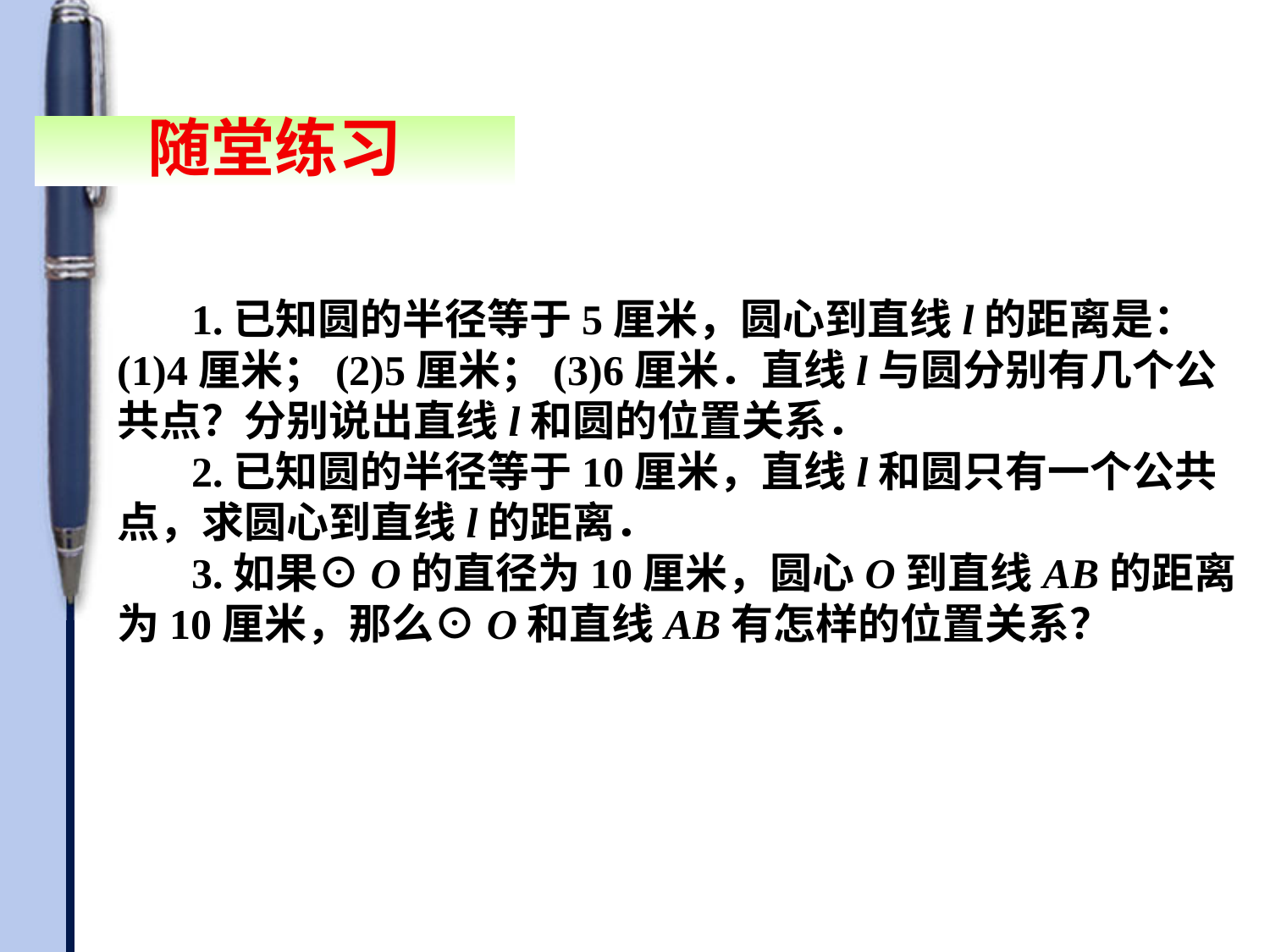

随堂练习
       1.已知圆的半径等于5厘米，圆心到直线l的距离是：(1)4厘米；(2)5厘米；(3)6厘米．直线l与圆分别有几个公共点？分别说出直线l和圆的位置关系．
       2.已知圆的半径等于10厘米，直线l和圆只有一个公共点，求圆心到直线l的距离．
       3.如果⊙O的直径为10厘米，圆心O到直线AB的距离为10厘米，那么⊙O和直线AB有怎样的位置关系？